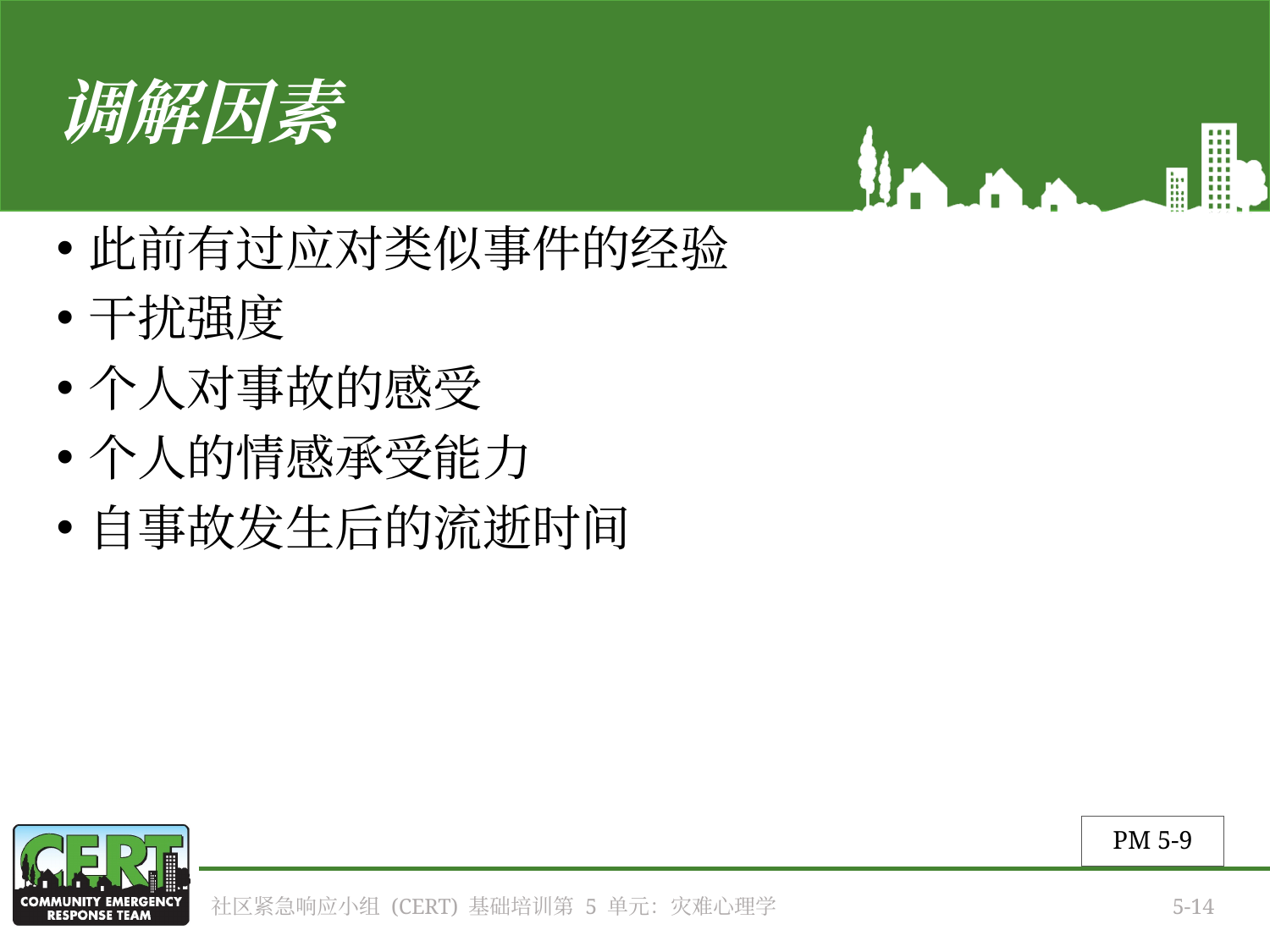

# 调解因素
此前有过应对类似事件的经验
干扰强度
个人对事故的感受
个人的情感承受能力
自事故发生后的流逝时间
PM 5-9
社区紧急响应小组 (CERT) 基础培训第 5 单元：灾难心理学
5-14